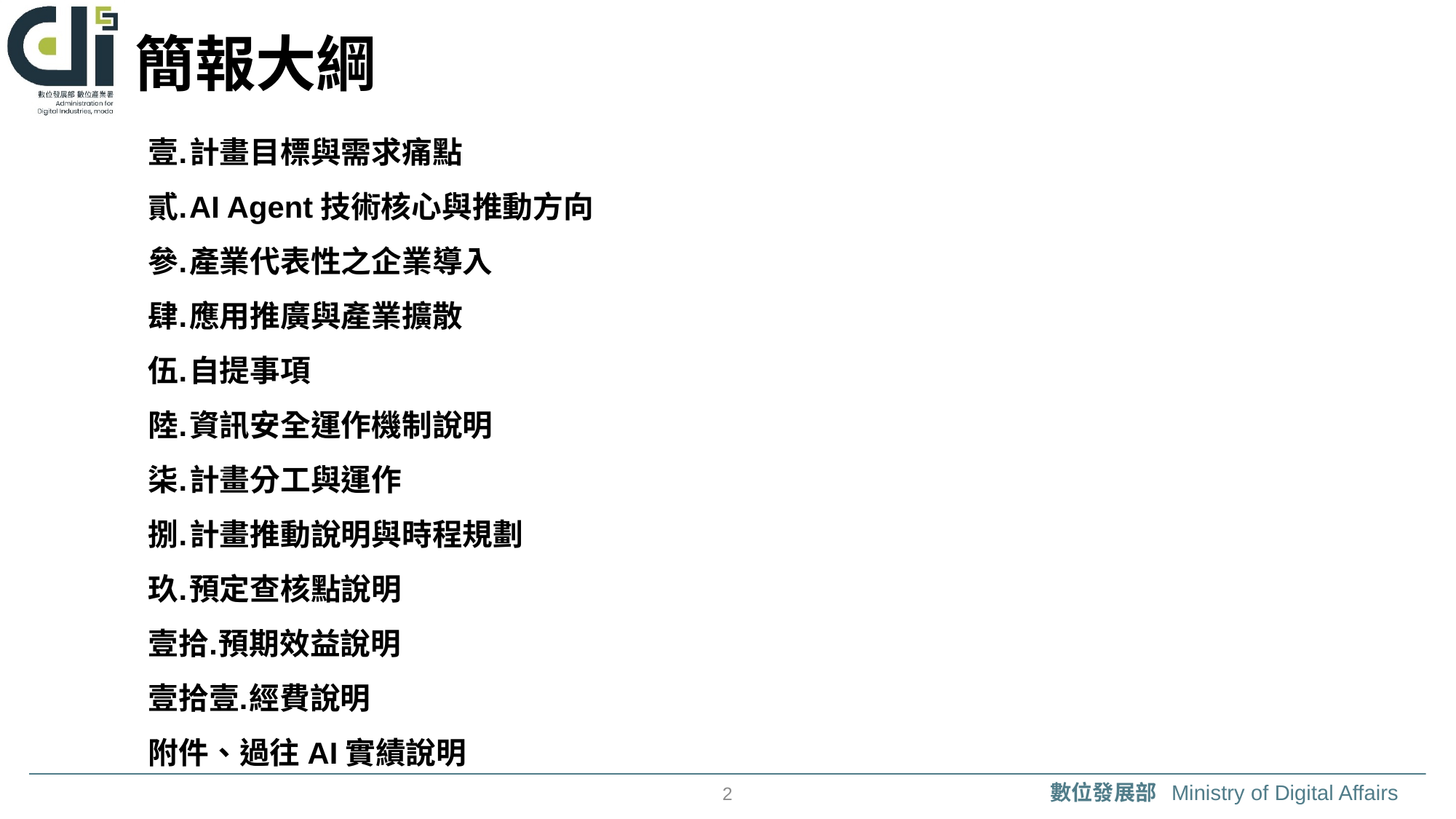

# 簡報大綱
計畫目標與需求痛點
AI Agent技術核心與推動方向
產業代表性之企業導入
應用推廣與產業擴散
自提事項
資訊安全運作機制說明
計畫分工與運作
計畫推動說明與時程規劃
預定查核點說明
預期效益說明
經費說明
附件、過往AI實績說明
2